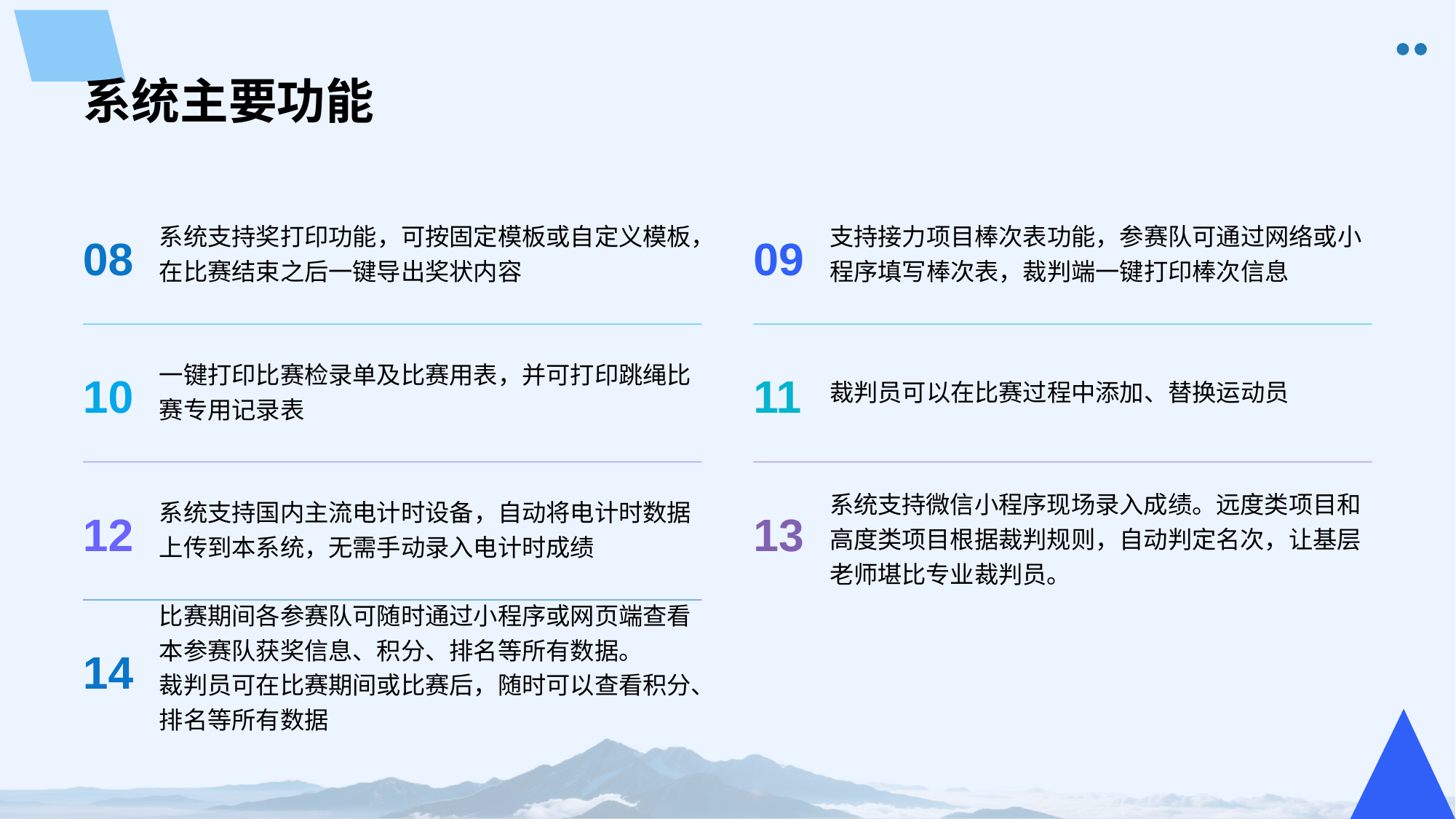

# 系统主要功能
08
系统支持奖打印功能，可按固定模板或自定义模板，在比赛结束之后一键导出奖状内容
09
支持接力项目棒次表功能，参赛队可通过网络或小程序填写棒次表，裁判端一键打印棒次信息
10
一键打印比赛检录单及比赛用表，并可打印跳绳比赛专用记录表
11
裁判员可以在比赛过程中添加、替换运动员
12
系统支持国内主流电计时设备，自动将电计时数据上传到本系统，无需手动录入电计时成绩
13
系统支持微信小程序现场录入成绩。远度类项目和高度类项目根据裁判规则，自动判定名次，让基层老师堪比专业裁判员。
14
比赛期间各参赛队可随时通过小程序或网页端查看本参赛队获奖信息、积分、排名等所有数据。
裁判员可在比赛期间或比赛后，随时可以查看积分、排名等所有数据